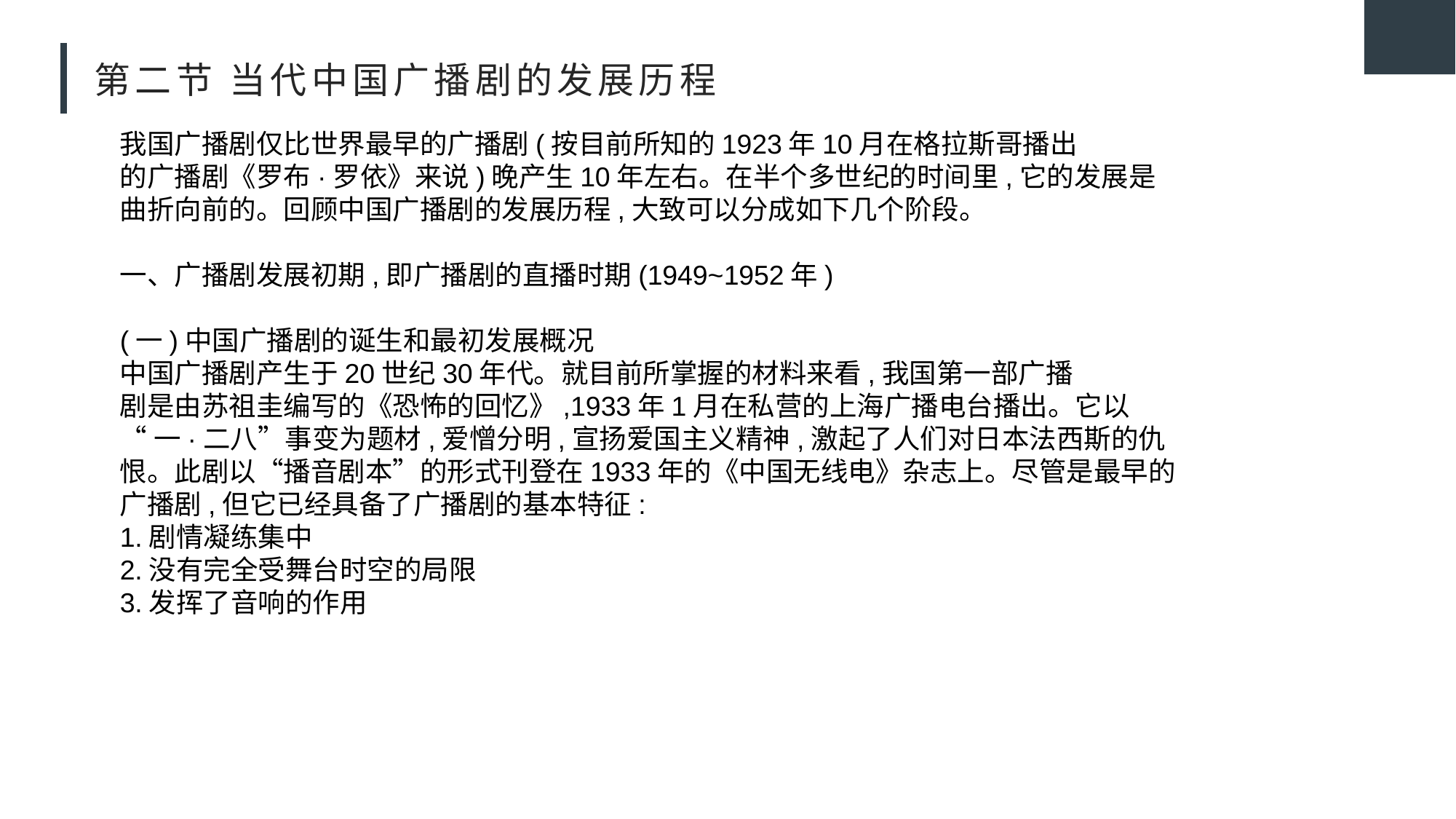

# 第二节 当代中国广播剧的发展历程
我国广播剧仅比世界最早的广播剧(按目前所知的1923年10月在格拉斯哥播出
的广播剧《罗布·罗依》来说)晚产生10年左右。在半个多世纪的时间里,它的发展是
曲折向前的。回顾中国广播剧的发展历程,大致可以分成如下几个阶段。

一、广播剧发展初期,即广播剧的直播时期(1949~1952年)

(一)中国广播剧的诞生和最初发展概况
中国广播剧产生于20世纪30年代。就目前所掌握的材料来看,我国第一部广播
剧是由苏祖圭编写的《恐怖的回忆》,1933年1月在私营的上海广播电台播出。它以
“一·二八”事变为题材,爱憎分明,宣扬爱国主义精神,激起了人们对日本法西斯的仇
恨。此剧以“播音剧本”的形式刊登在1933年的《中国无线电》杂志上。尽管是最早的
广播剧,但它已经具备了广播剧的基本特征:
1.剧情凝练集中
2.没有完全受舞台时空的局限
3.发挥了音响的作用